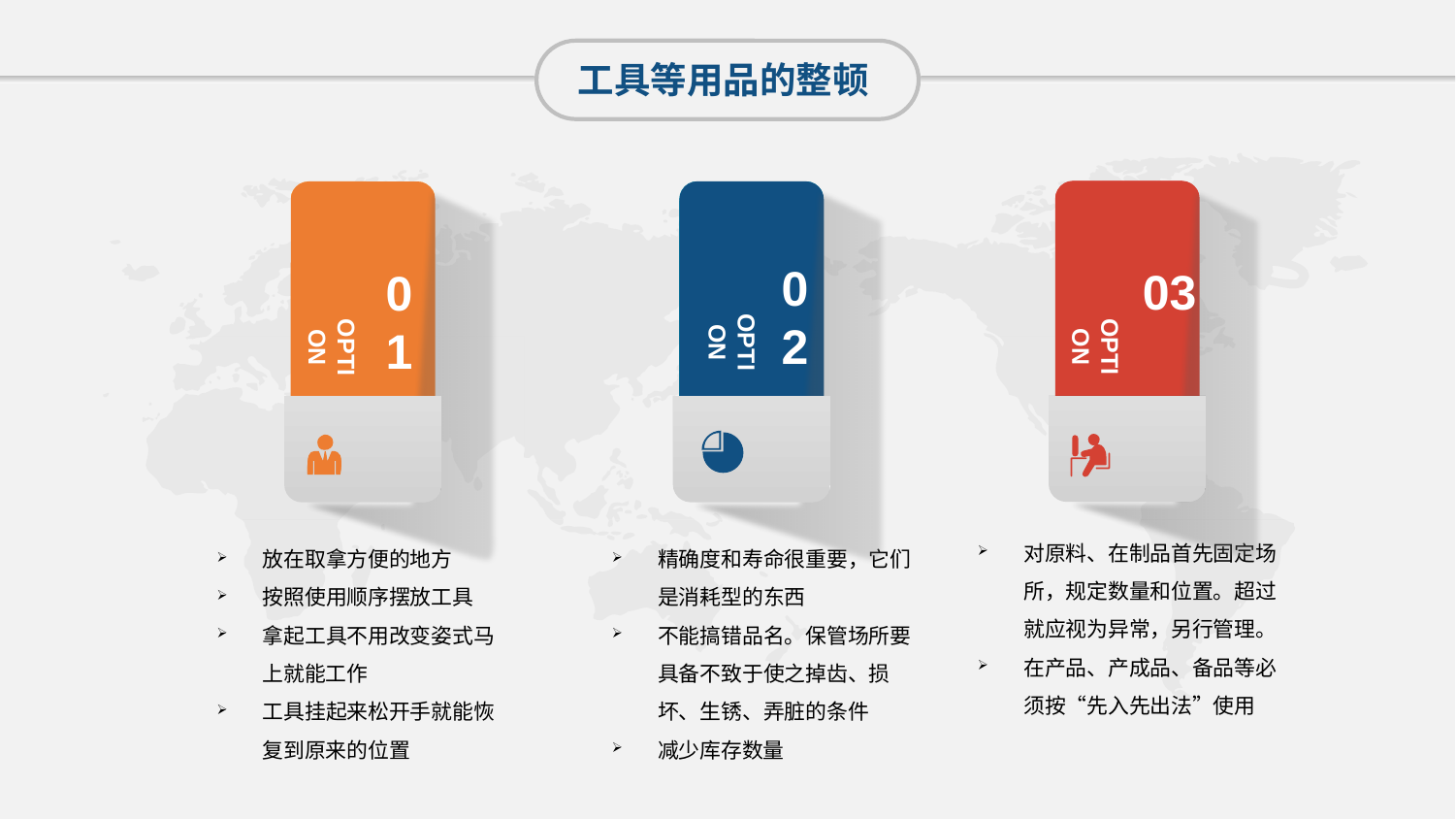

工具等用品的整顿

02
OPTION
03
OPTION
01
OPTION

对原料、在制品首先固定场所，规定数量和位置。超过就应视为异常，另行管理。
在产品、产成品、备品等必须按“先入先出法”使用
精确度和寿命很重要，它们是消耗型的东西
不能搞错品名。保管场所要具备不致于使之掉齿、损坏、生锈、弄脏的条件
减少库存数量
放在取拿方便的地方
按照使用顺序摆放工具
拿起工具不用改变姿式马上就能工作
工具挂起来松开手就能恢复到原来的位置